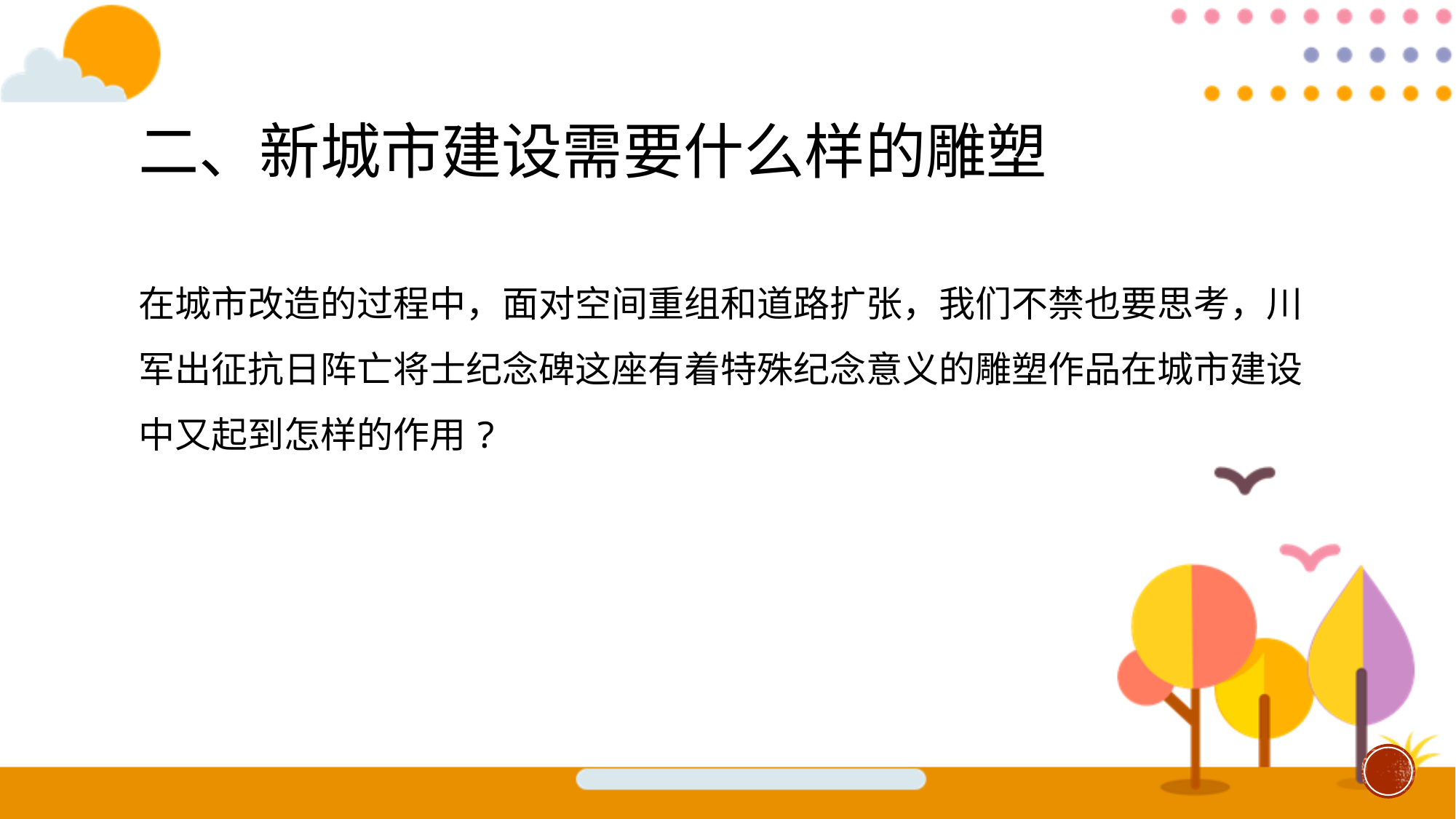

# 二、新城市建设需要什么样的雕塑
在城市改造的过程中，面对空间重组和道路扩张，我们不禁也要思考，川军出征抗日阵亡将士纪念碑这座有着特殊纪念意义的雕塑作品在城市建设中又起到怎样的作用?